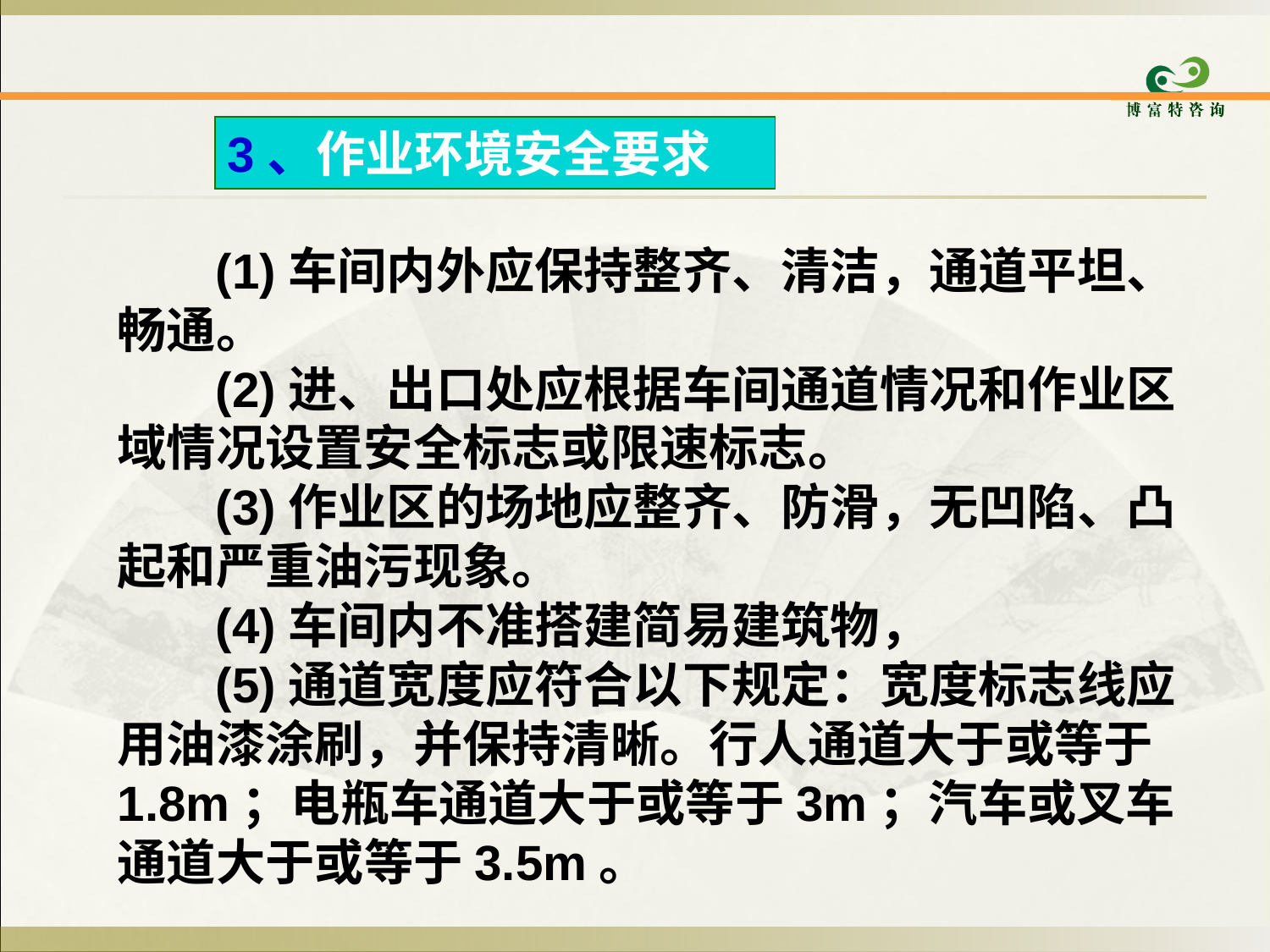

3、作业环境安全要求
　(1)车间内外应保持整齐、清洁，通道平坦、畅通。
　(2)进、出口处应根据车间通道情况和作业区域情况设置安全标志或限速标志。
　(3)作业区的场地应整齐、防滑，无凹陷、凸起和严重油污现象。
　(4)车间内不准搭建简易建筑物，
　(5)通道宽度应符合以下规定：宽度标志线应用油漆涂刷，并保持清晰。行人通道大于或等于1.8m；电瓶车通道大于或等于3m；汽车或叉车通道大于或等于3.5m。
79